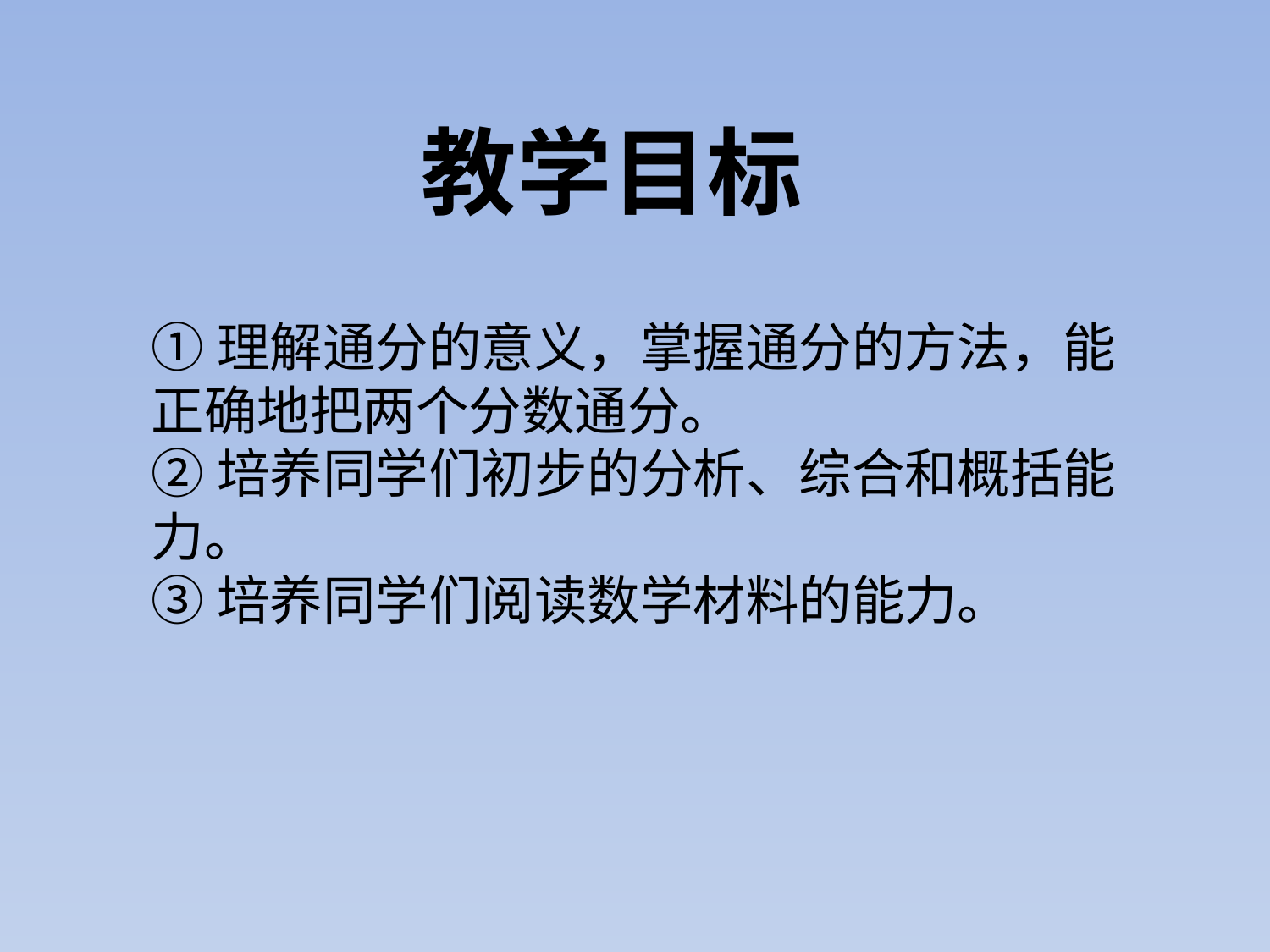

教学目标
①理解通分的意义，掌握通分的方法，能正确地把两个分数通分。
②培养同学们初步的分析、综合和概括能力。
③培养同学们阅读数学材料的能力。